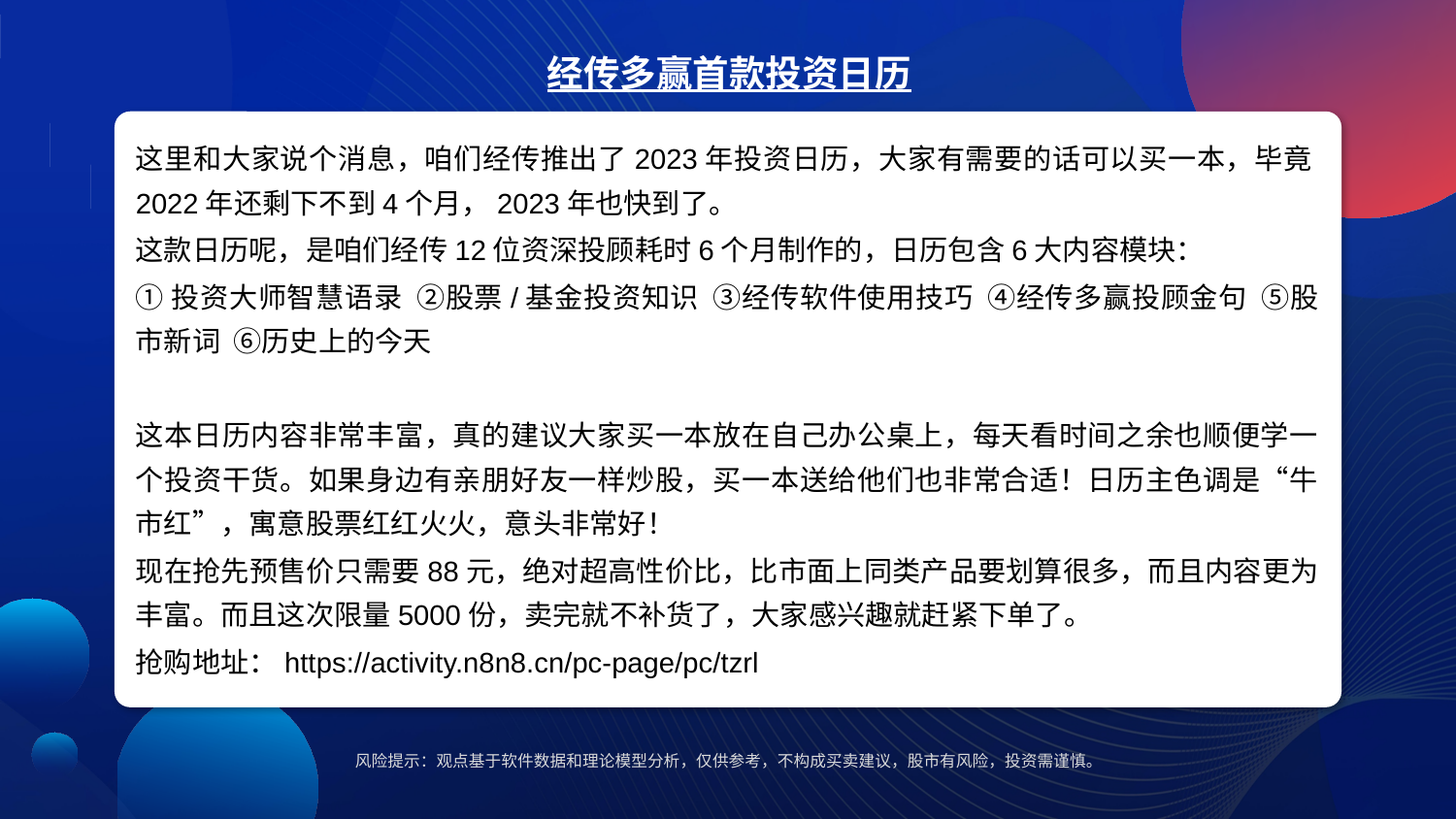

经传多赢首款投资日历

这里和大家说个消息，咱们经传推出了2023年投资日历，大家有需要的话可以买一本，毕竟2022年还剩下不到4个月，2023年也快到了。
这款日历呢，是咱们经传12位资深投顾耗时6个月制作的，日历包含6大内容模块：
①投资大师智慧语录  ②股票/基金投资知识  ③经传软件使用技巧  ④经传多赢投顾金句  ⑤股市新词  ⑥历史上的今天

这本日历内容非常丰富，真的建议大家买一本放在自己办公桌上，每天看时间之余也顺便学一个投资干货。如果身边有亲朋好友一样炒股，买一本送给他们也非常合适！日历主色调是“牛市红”，寓意股票红红火火，意头非常好！
现在抢先预售价只需要88元，绝对超高性价比，比市面上同类产品要划算很多，而且内容更为丰富。而且这次限量5000份，卖完就不补货了，大家感兴趣就赶紧下单了。
抢购地址：https://activity.n8n8.cn/pc-page/pc/tzrl